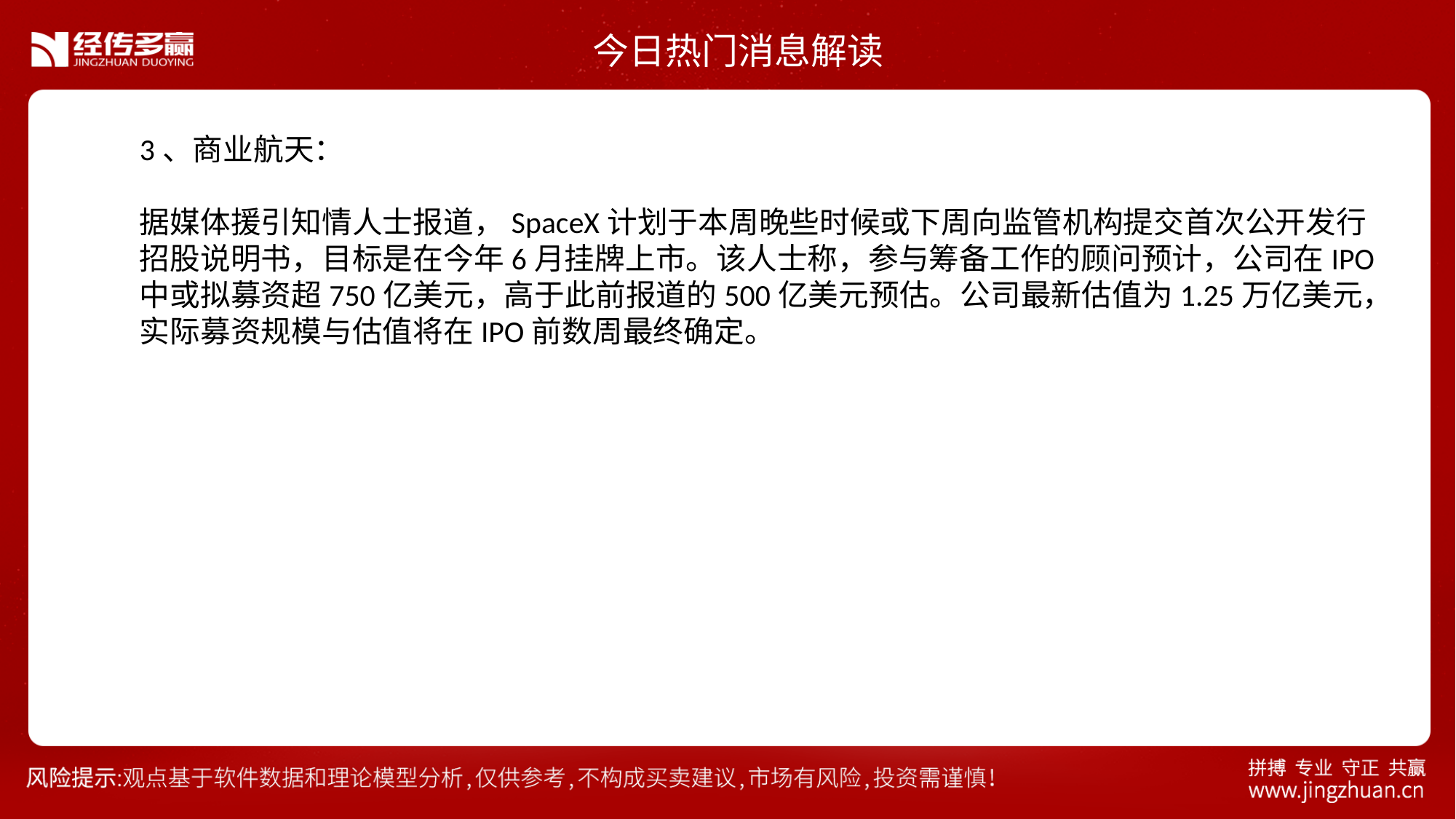

今日热门消息解读
3、商业航天：

据媒体援引知情人士报道，SpaceX计划于本周晚些时候或下周向监管机构提交首次公开发行招股说明书，目标是在今年6月挂牌上市。该人士称，参与筹备工作的顾问预计，公司在IPO中或拟募资超750亿美元，高于此前报道的500亿美元预估。公司最新估值为1.25万亿美元，实际募资规模与估值将在IPO前数周最终确定。